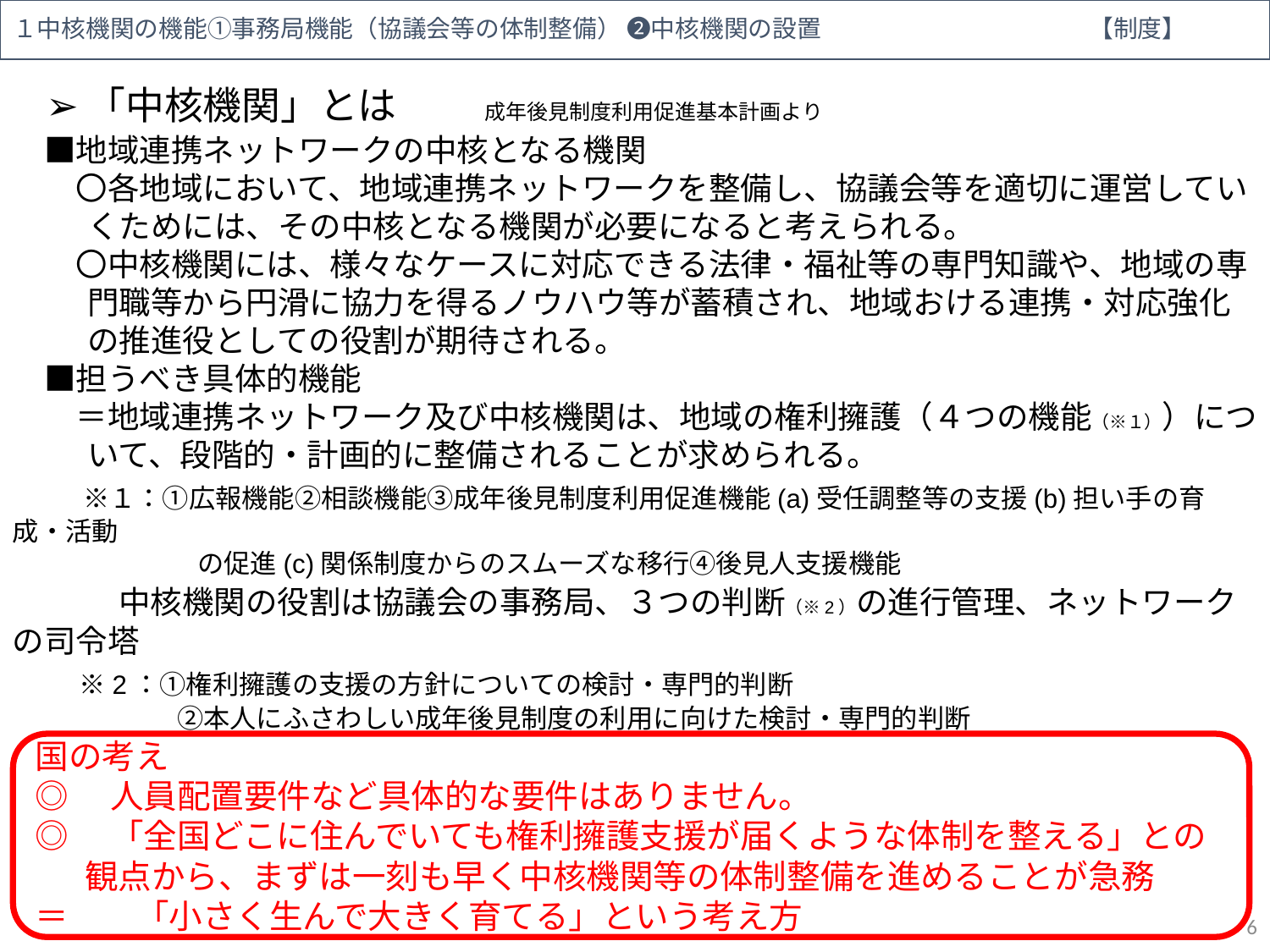

１中核機関の機能①事務局機能（協議会等の体制整備） ❷中核機関の設置　　　　　　　　　　　【制度】
# ➢ 「中核機関」とは　　成年後見制度利用促進基本計画より
　■地域連携ネットワークの中核となる機関
　　〇各地域において、地域連携ネットワークを整備し、協議会等を適切に運営していくためには、その中核となる機関が必要になると考えられる。
　　〇中核機関には、様々なケースに対応できる法律・福祉等の専門知識や、地域の専門職等から円滑に協力を得るノウハウ等が蓄積され、地域おける連携・対応強化の推進役としての役割が期待される。
　■担うべき具体的機能
　　＝地域連携ネットワーク及び中核機関は、地域の権利擁護（４つの機能（※１））について、段階的・計画的に整備されることが求められる。
　　※１：①広報機能②相談機能③成年後見制度利用促進機能(a)受任調整等の支援(b)担い手の育成・活動
　　　　　　　の促進(c)関係制度からのスムーズな移行④後見人支援機能
　　　中核機関の役割は協議会の事務局、３つの判断（※2）の進行管理、ネットワークの司令塔
　　※2：①権利擁護の支援の方針についての検討・専門的判断
　　 　　　　②本人にふさわしい成年後見制度の利用に向けた検討・専門的判断
　　　   　　③モニタリング・バックアップの検討・専門的判断
※市町村事業又は委託可
国の考え
◎　人員配置要件など具体的な要件はありません。
◎　「全国どこに住んでいても権利擁護支援が届くような体制を整える」との観点から、まずは一刻も早く中核機関等の体制整備を進めることが急務
＝　　「小さく生んで大きく育てる」という考え方
6